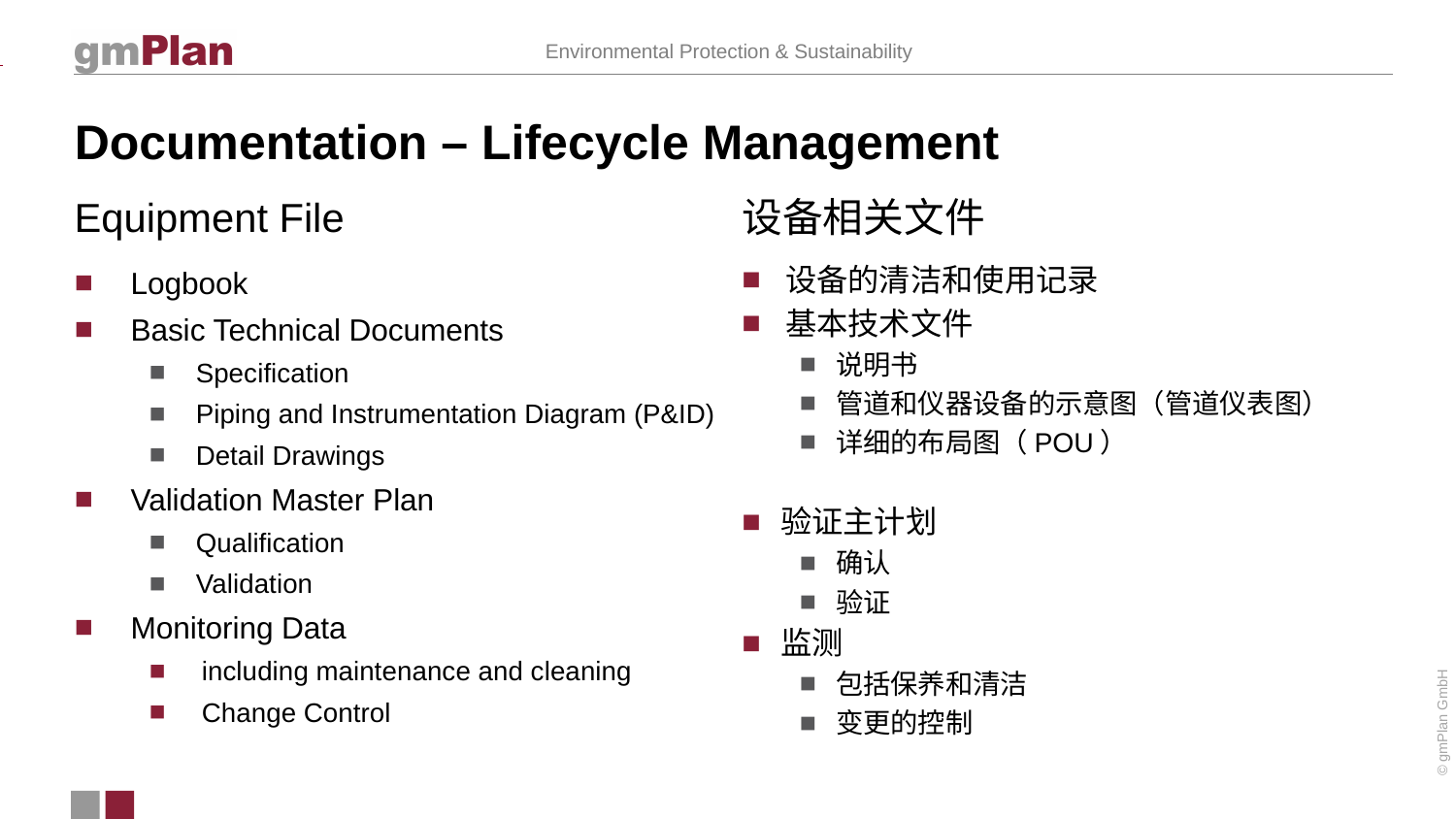

# Documentation – Lifecycle Management
Equipment File
设备相关文件
设备的清洁和使用记录
基本技术文件
说明书
管道和仪器设备的示意图（管道仪表图）
详细的布局图（POU）

验证主计划
确认
验证
监测
包括保养和清洁
变更的控制
Logbook
Basic Technical Documents
Specification
Piping and Instrumentation Diagram (P&ID)
Detail Drawings
Validation Master Plan
Qualification
Validation
Monitoring Data
including maintenance and cleaning
Change Control